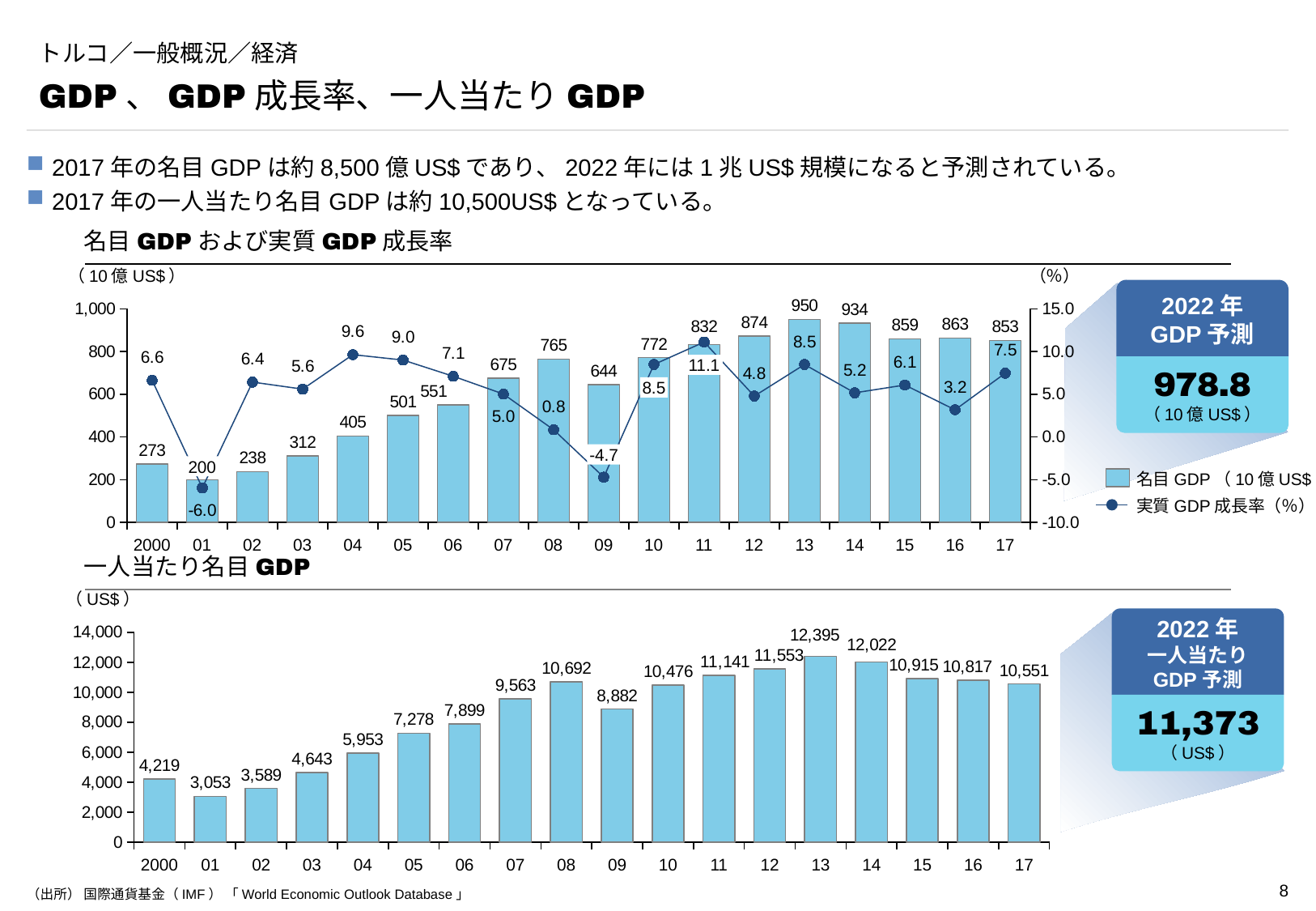

# トルコ／一般概況／経済
GDP、GDP成長率、一人当たりGDP
2017年の名目GDPは約8,500億US$であり、2022年には1兆US$規模になると予測されている。
2017年の一人当たり名目GDPは約10,500US$となっている。
名目GDPおよび実質GDP成長率
（10億US$）
（％）
2022年
GDP予測

978.8
（10億US$）

### Chart

| Category |  |  |
|---|---|---|
11.1
8.5
-4.7
200
名目GDP（10億US$）

実質GDP成長率（％）

2000
01
02
03
04
05
06
07
08
09
10
11
12
13
14
15
16
17
一人当たり名目GDP
（US$）
2022年
一人当たり
GDP予測

11,373
（US$）

### Chart

| Category |  |
|---|---|
2000
01
02
03
04
05
06
07
08
09
10
11
12
13
14
15
16
17
（出所） 国際通貨基金（IMF） 「World Economic Outlook Database」